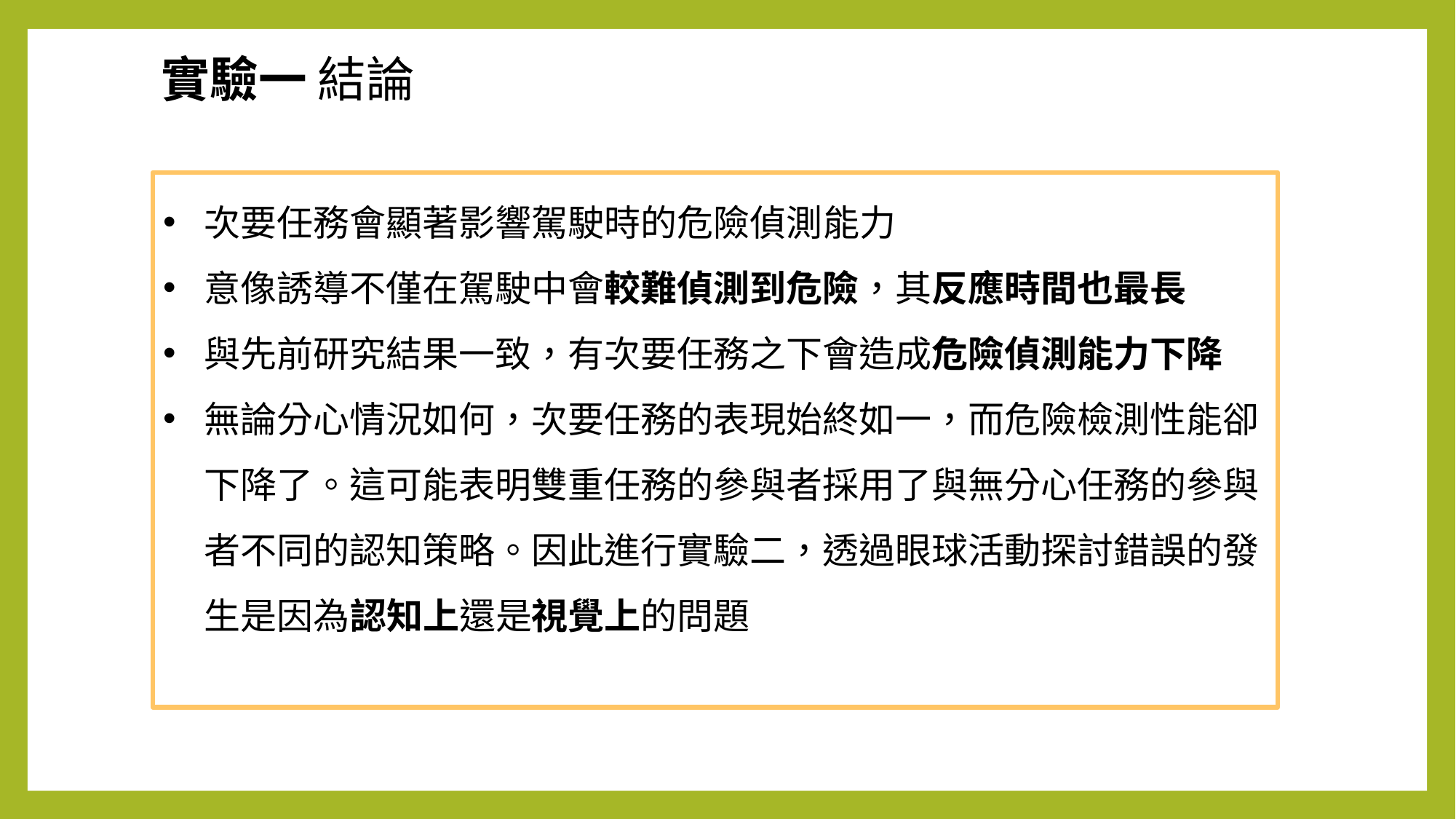

實驗一 結論
次要任務會顯著影響駕駛時的危險偵測能力
意像誘導不僅在駕駛中會較難偵測到危險，其反應時間也最長
與先前研究結果一致，有次要任務之下會造成危險偵測能力下降
無論分心情況如何，次要任務的表現始終如一，而危險檢測性能卻下降了。這可能表明雙重任務的參與者採用了與無分心任務的參與者不同的認知策略。因此進行實驗二，透過眼球活動探討錯誤的發生是因為認知上還是視覺上的問題